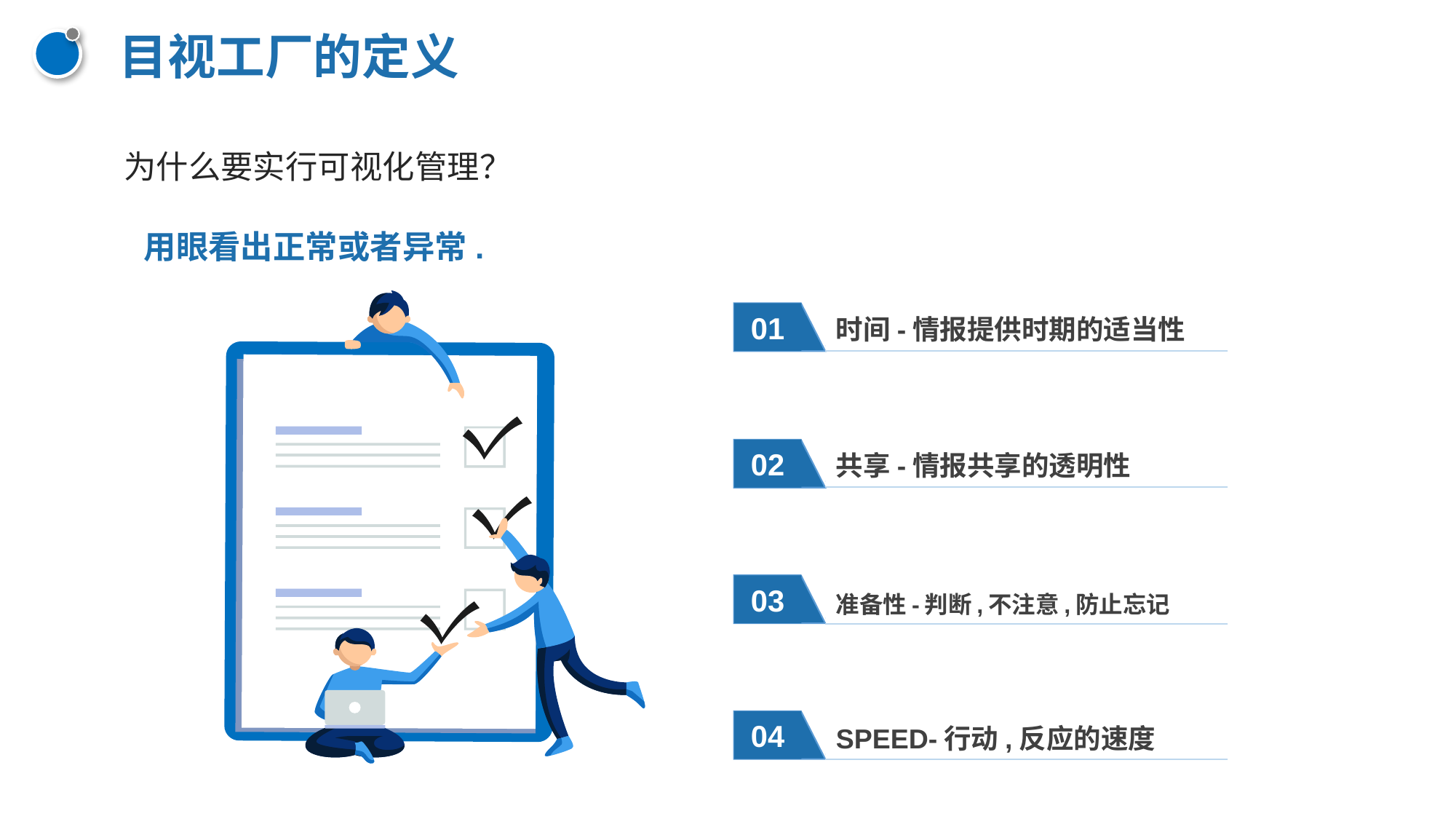

目视工厂的定义
为什么要实行可视化管理？
用眼看出正常或者异常.

时间-情报提供时期的适当性

01

共享-情报共享的透明性

02
准备性-判断,不注意,防止忘记

03
SPEED-行动,反应的速度

04